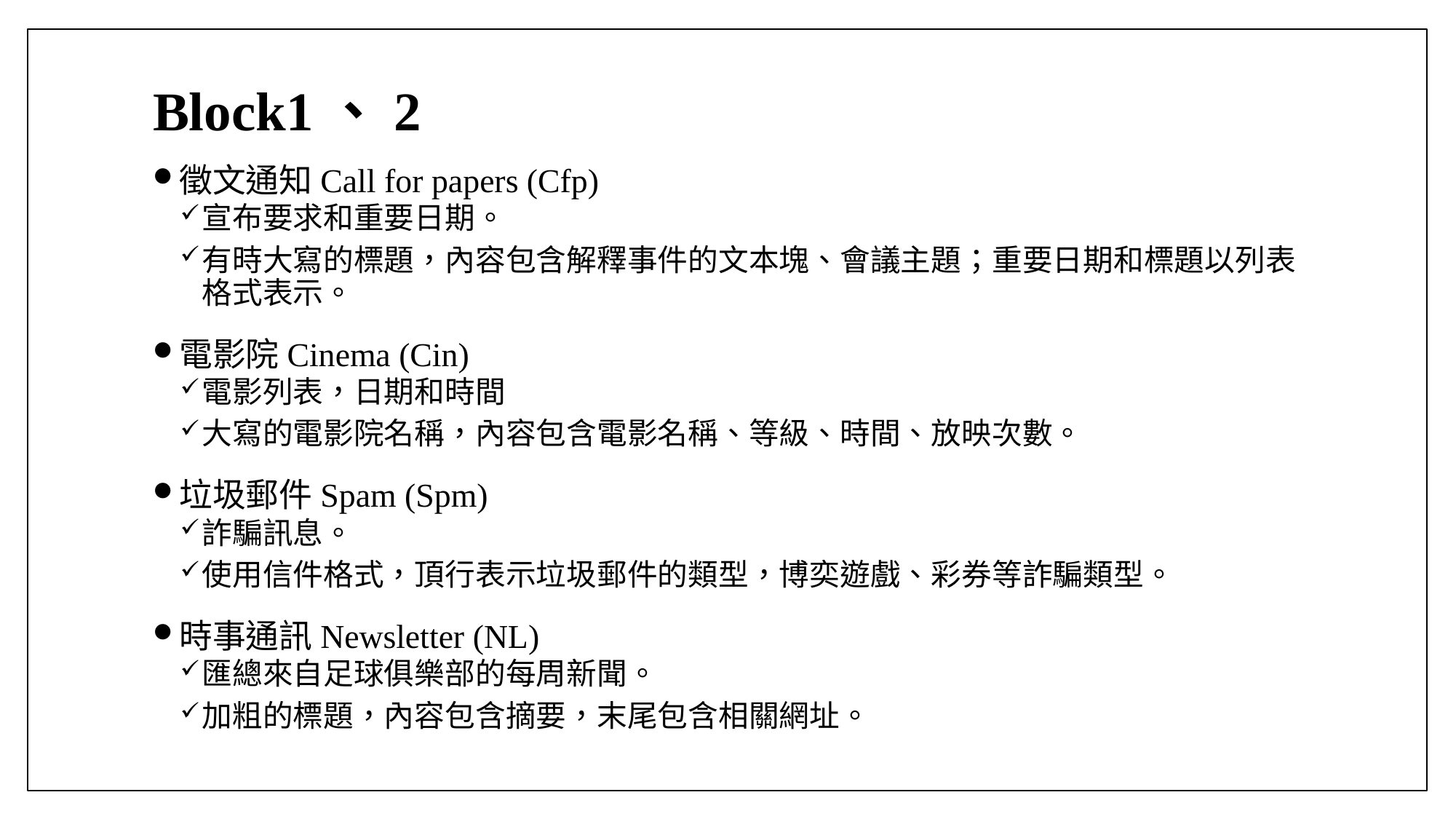

Block1、2
徵文通知Call for papers (Cfp)
宣布要求和重要日期。
有時大寫的標題，內容包含解釋事件的文本塊、會議主題；重要日期和標題以列表格式表示。
電影院Cinema (Cin)
電影列表，日期和時間
大寫的電影院名稱，內容包含電影名稱、等級、時間、放映次數。
垃圾郵件Spam (Spm)
詐騙訊息。
使用信件格式，頂行表示垃圾郵件的類型，博奕遊戲、彩券等詐騙類型。
時事通訊Newsletter (NL)
匯總來自足球俱樂部的每周新聞。
加粗的標題，內容包含摘要，末尾包含相關網址。